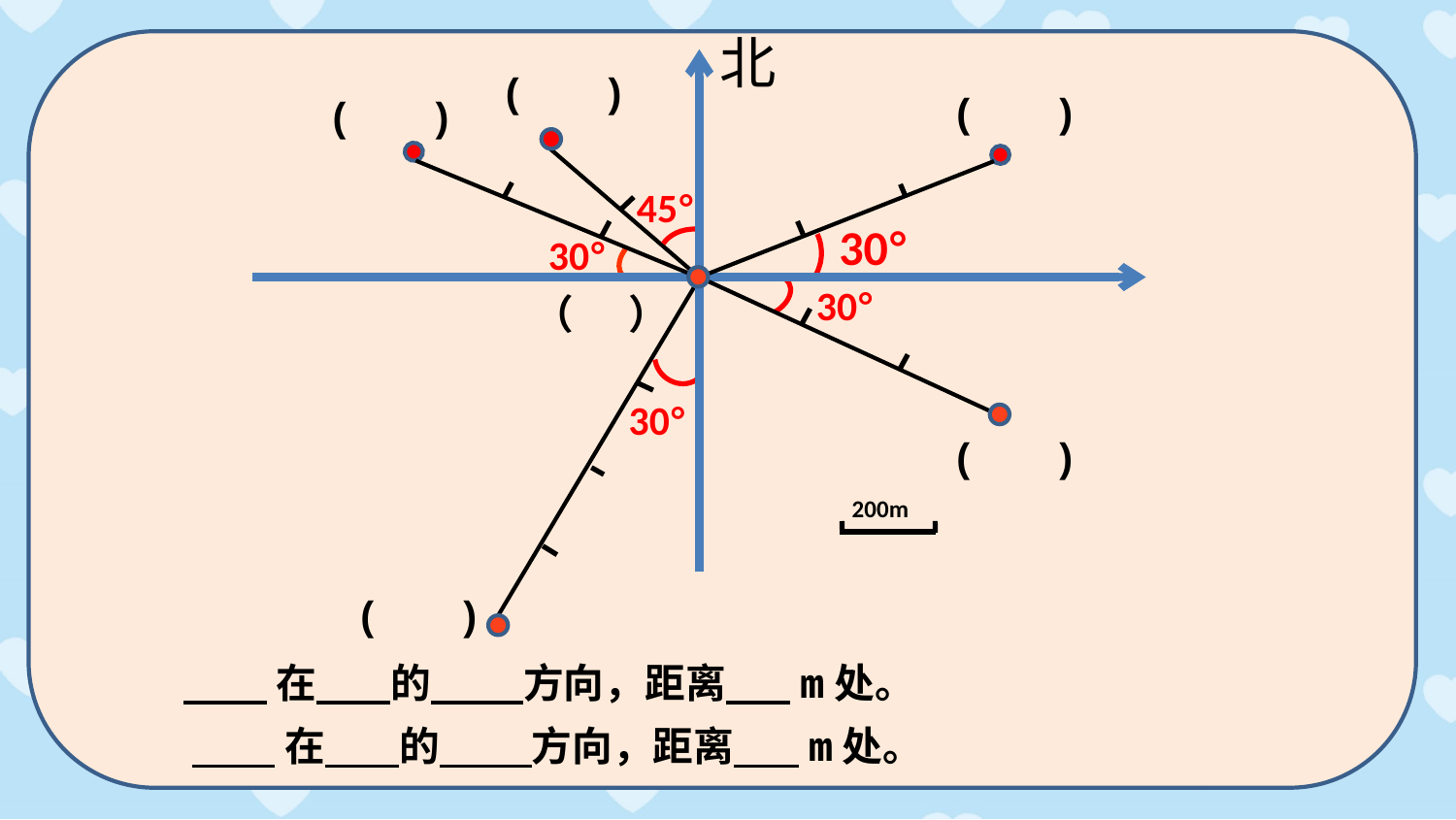

北
(        )

(        )

(        )

（      ）
200m
(        )

(        )

45°

30°

30°

30°

30°

         在        的          方向，距离       m处。
         在        的          方向，距离       m处。